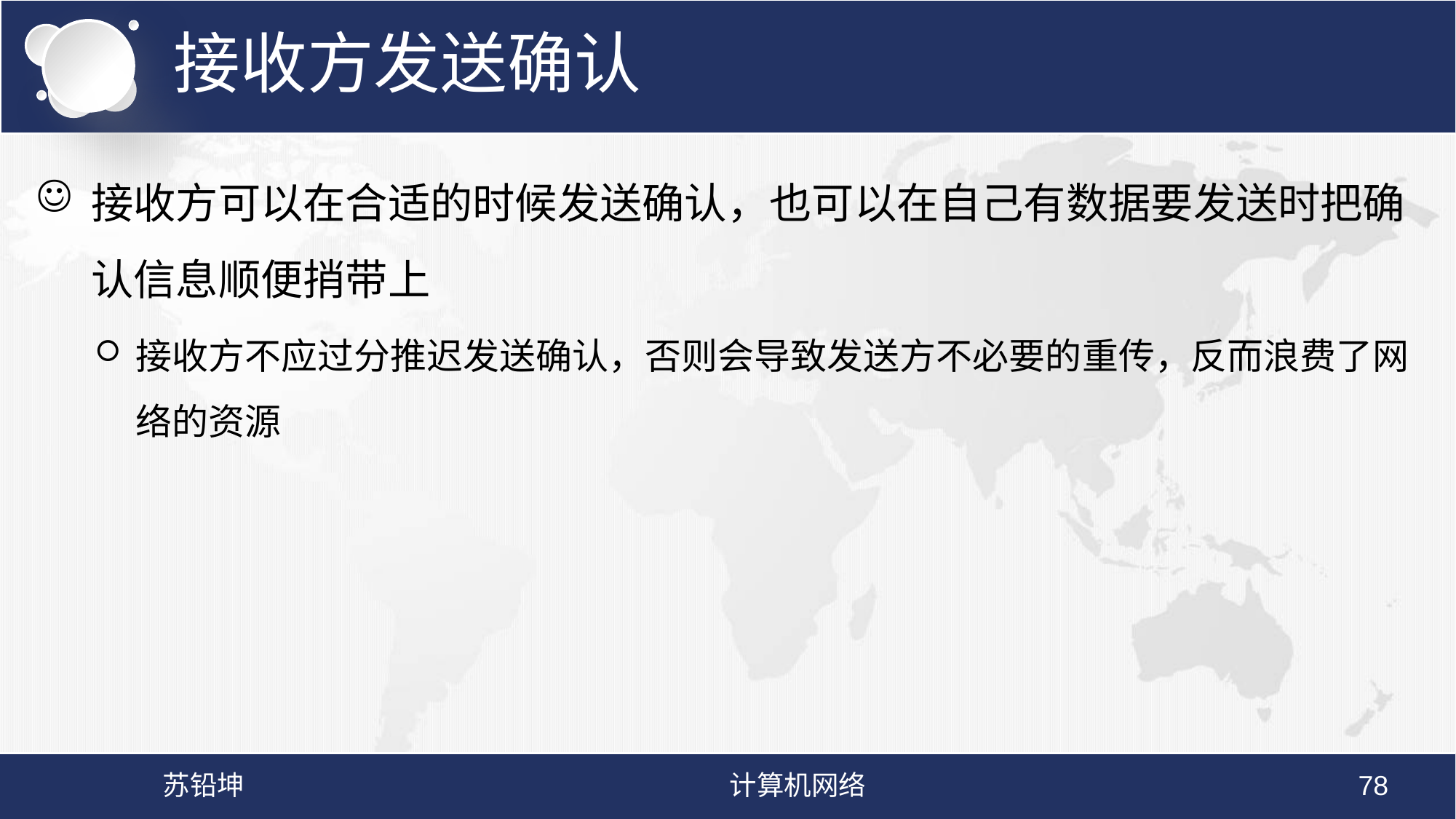

# 接收方发送确认

接收方可以在合适的时候发送确认，也可以在自己有数据要发送时把确认信息顺便捎带上
接收方不应过分推迟发送确认，否则会导致发送方不必要的重传，反而浪费了网络的资源

苏铅坤
计算机网络
78